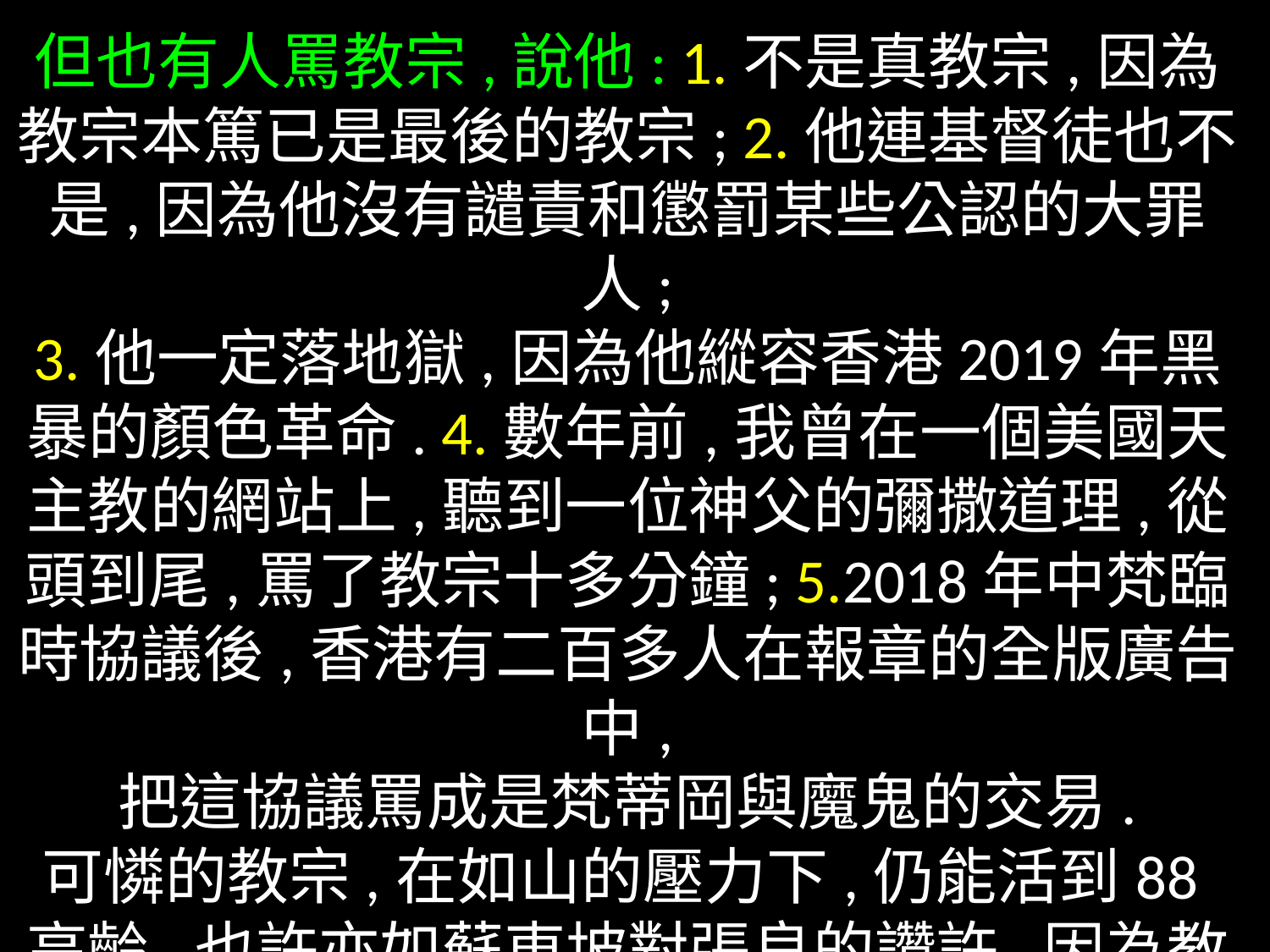

但也有人罵教宗,說他: 1.不是真教宗,因為教宗本篤已是最後的教宗; 2.他連基督徒也不是,因為他沒有譴責和懲罰某些公認的大罪人;
3.他一定落地獄,因為他縱容香港2019年黑暴的顏色革命. 4.數年前,我曾在一個美國天主教的網站上,聽到一位神父的彌撒道理,從頭到尾,罵了教宗十多分鐘; 5.2018年中梵臨時協議後,香港有二百多人在報章的全版廣告中,
把這協議罵成是梵蒂岡與魔鬼的交易.
可憐的教宗,在如山的壓力下,仍能活到88高齡,也許亦如蘇東坡對張良的讚許,因為教宗也是
所挾持者甚大,而其志甚遠也 (留侯論)